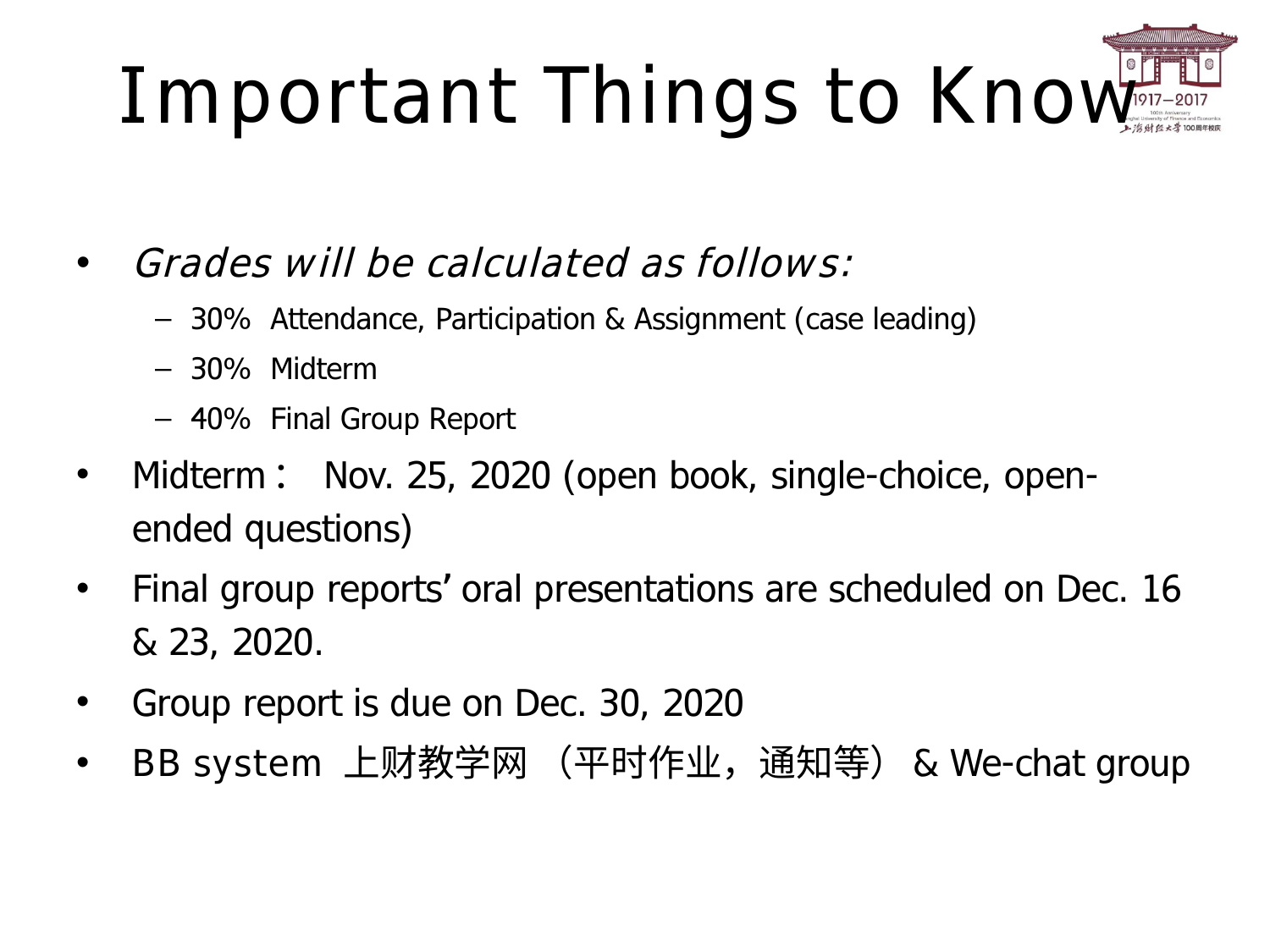

# Important Things to Know
Grades will be calculated as follows:
30%  Attendance, Participation & Assignment (case leading)
30%  Midterm
40%  Final Group Report
Midterm： Nov. 25, 2020 (open book, single-choice, open-ended questions)
Final group reports’ oral presentations are scheduled on Dec. 16 & 23, 2020.
Group report is due on Dec. 30, 2020
BB system 上财教学网 （平时作业，通知等）& We-chat group